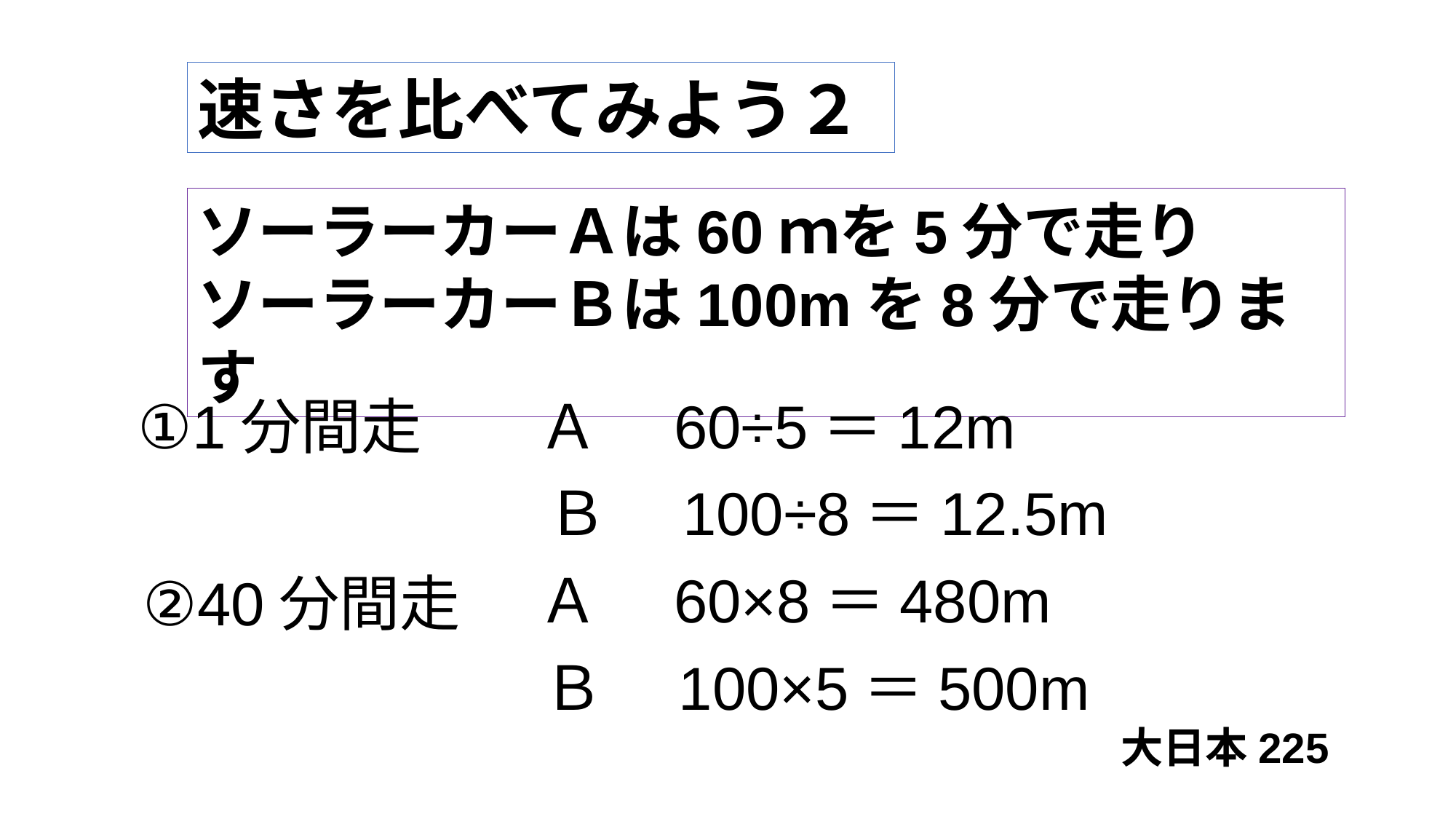

速さを比べてみよう２
ソーラーカーＡは60ｍを5分で走り
ソーラーカーＢは100mを8分で走ります
①1分間走
Ａ　60÷5＝12m
Ｂ　100÷8＝12.5m
Ａ　60×8＝480m
②40分間走
Ｂ　100×5＝500m
大日本225